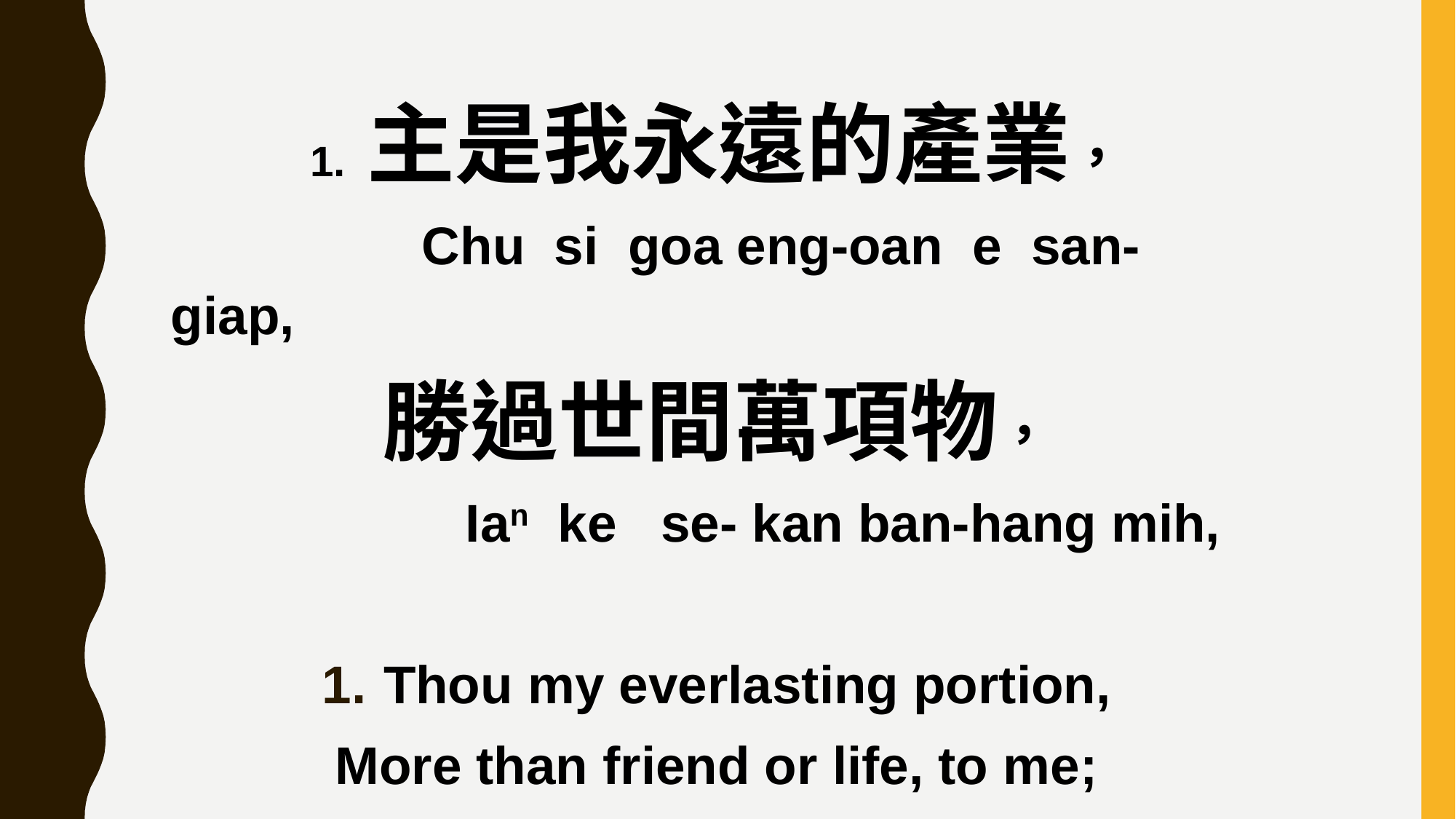

1. 主是我永遠的產業，
                    Chu  si  goa eng-oan  e  san-giap,
勝過世間萬項物，
                    Ian  ke   se- kan ban-hang mih,

Thou my everlasting portion,
More than friend or life, to me;